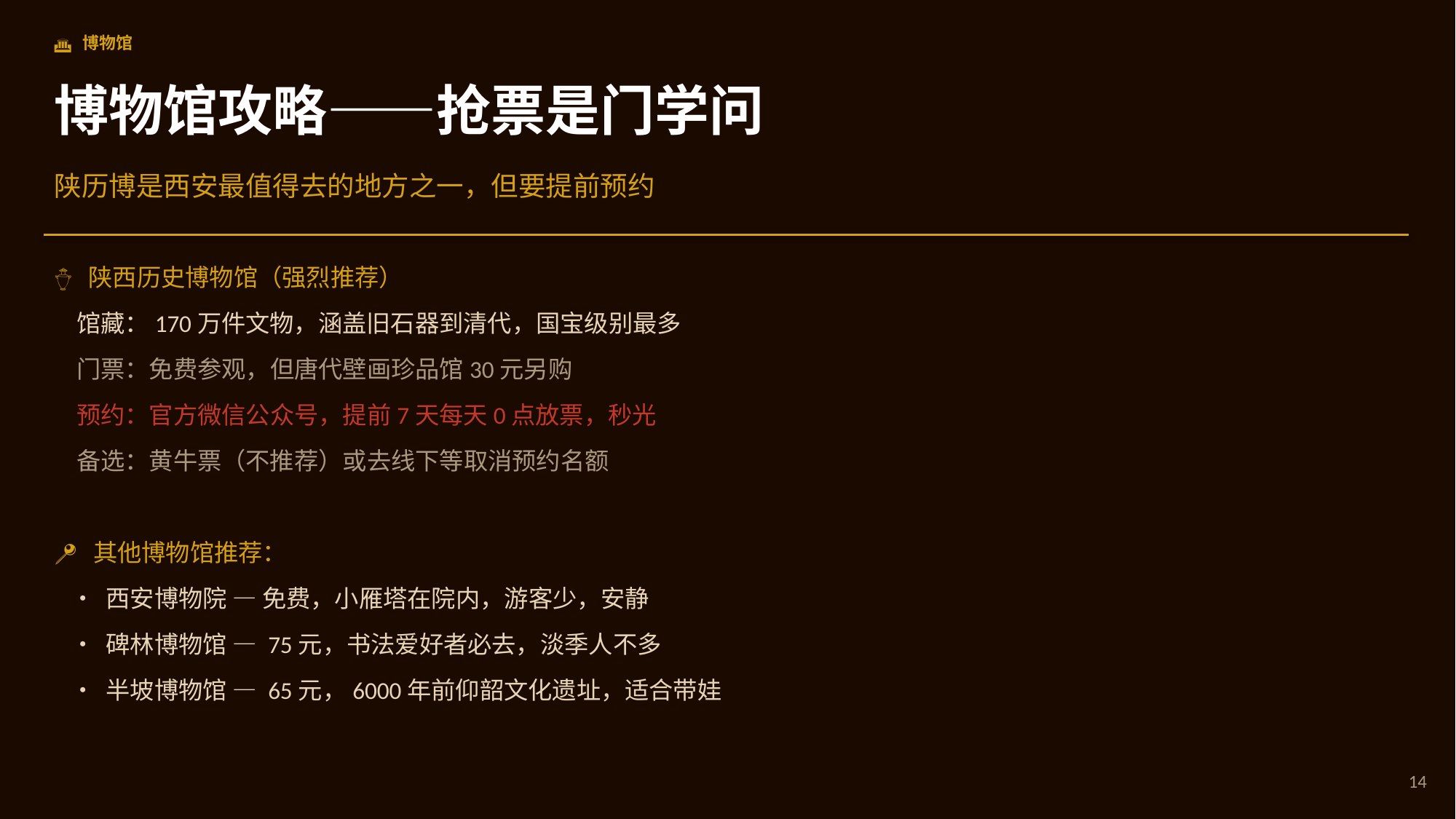

🏛  博物馆
博物馆攻略——抢票是门学问
陕历博是西安最值得去的地方之一，但要提前预约
🏺  陕西历史博物馆（强烈推荐）
   馆藏：170万件文物，涵盖旧石器到清代，国宝级别最多
   门票：免费参观，但唐代壁画珍品馆30元另购
   预约：官方微信公众号，提前7天每天0点放票，秒光
   备选：黄牛票（不推荐）或去线下等取消预约名额

📍  其他博物馆推荐：
   • 西安博物院 — 免费，小雁塔在院内，游客少，安静
   • 碑林博物馆 — 75元，书法爱好者必去，淡季人不多
   • 半坡博物馆 — 65元，6000年前仰韶文化遗址，适合带娃
14